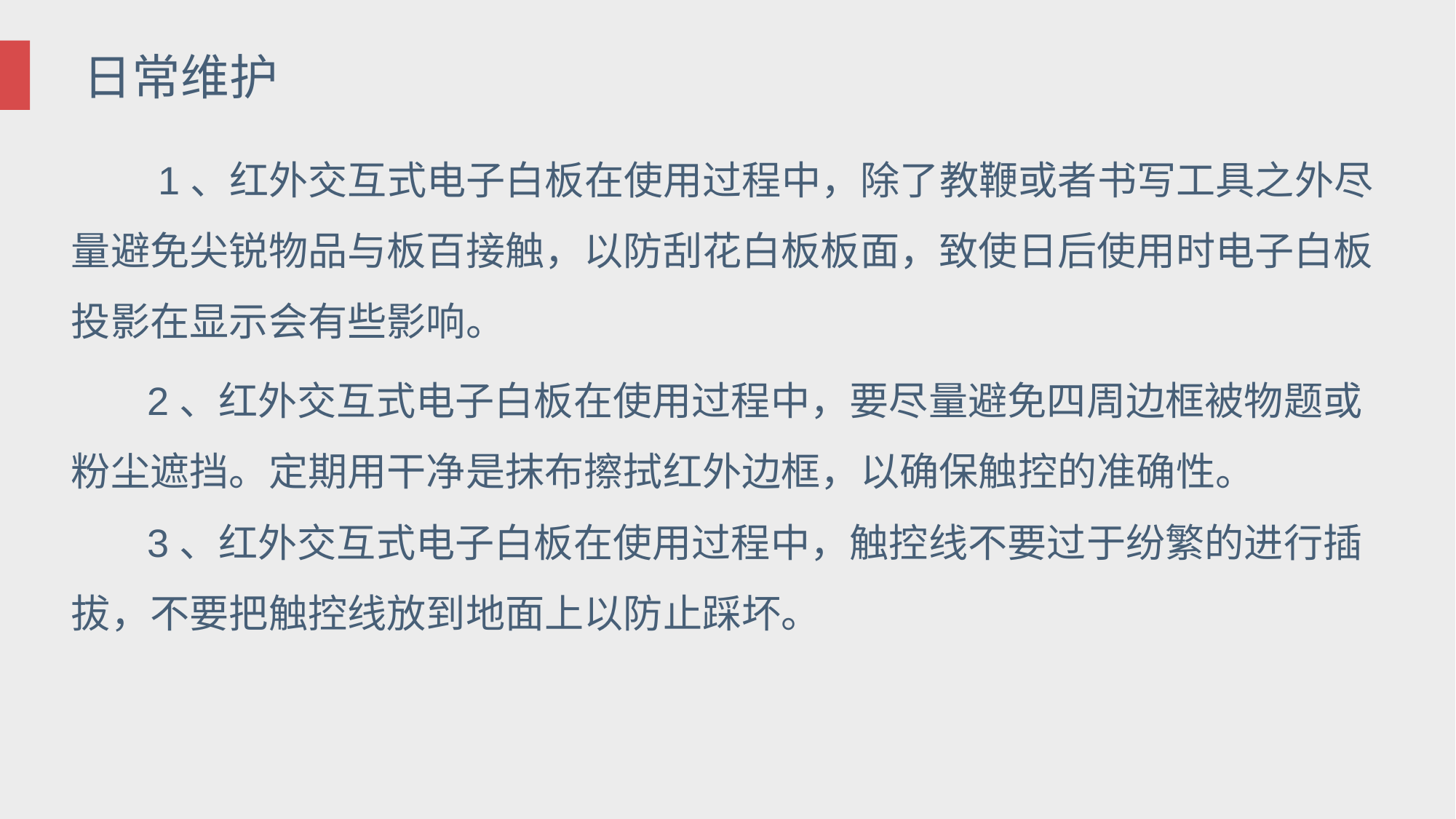

# 日常维护
        1、红外交互式电子白板在使用过程中，除了教鞭或者书写工具之外尽量避免尖锐物品与板百接触，以防刮花白板板面，致使日后使用时电子白板投影在显示会有些影响。
       2、红外交互式电子白板在使用过程中，要尽量避免四周边框被物题或粉尘遮挡。定期用干净是抹布擦拭红外边框，以确保触控的准确性。
       3、红外交互式电子白板在使用过程中，触控线不要过于纷繁的进行插拔，不要把触控线放到地面上以防止踩坏。